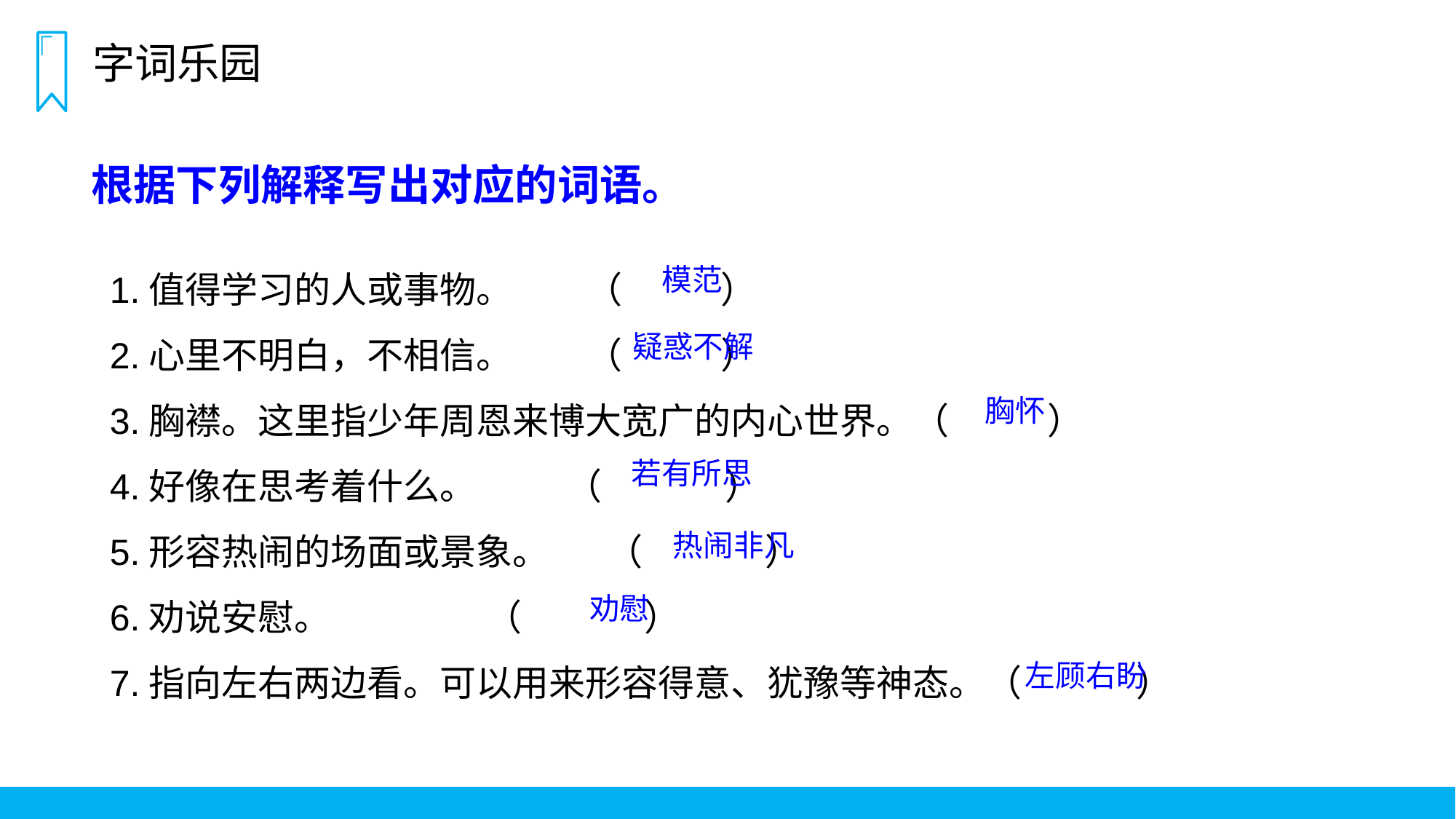

字词乐园
根据下列解释写出对应的词语。
1.值得学习的人或事物。         （            ）
2.心里不明白，不相信。         （            ）
3.胸襟。这里指少年周恩来博大宽广的内心世界。（            ）
4.好像在思考着什么。           （               ）
5.形容热闹的场面或景象。       （               ）
6.劝说安慰。                   （               ）
7.指向左右两边看。可以用来形容得意、犹豫等神态。（              ）
模范
疑惑不解
胸怀
若有所思
热闹非凡
劝慰
左顾右盼